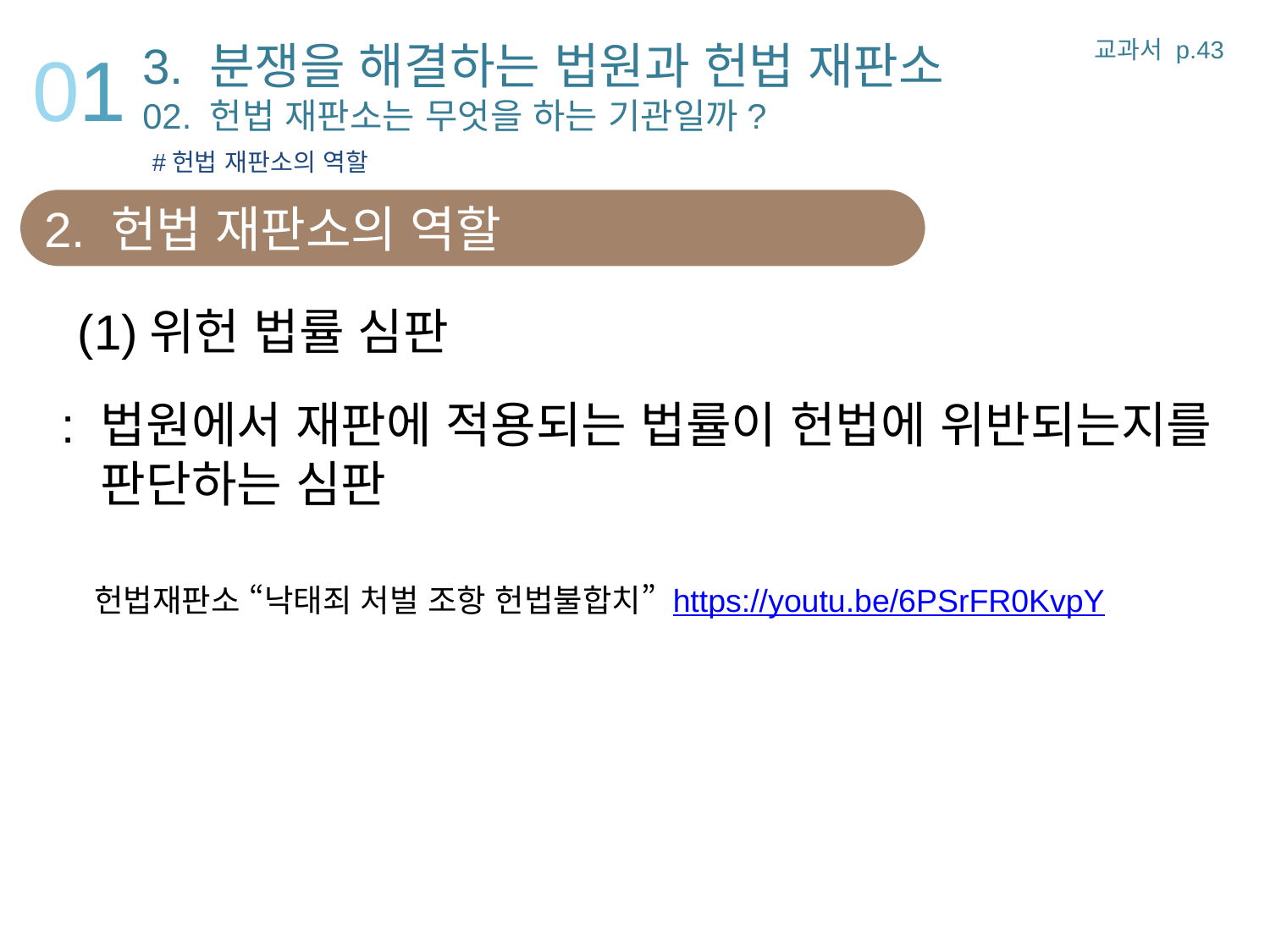

3. 분쟁을 해결하는 법원과 헌법 재판소
02. 헌법 재판소는 무엇을 하는 기관일까?
 #헌법 재판소의 역할
교과서 p.43
01

2. 헌법 재판소의 역할
위헌 법률 심판

: 법원에서 재판에 적용되는 법률이 헌법에 위반되는지를
  판단하는 심판
헌법재판소 “낙태죄 처벌 조항 헌법불합치” https://youtu.be/6PSrFR0KvpY